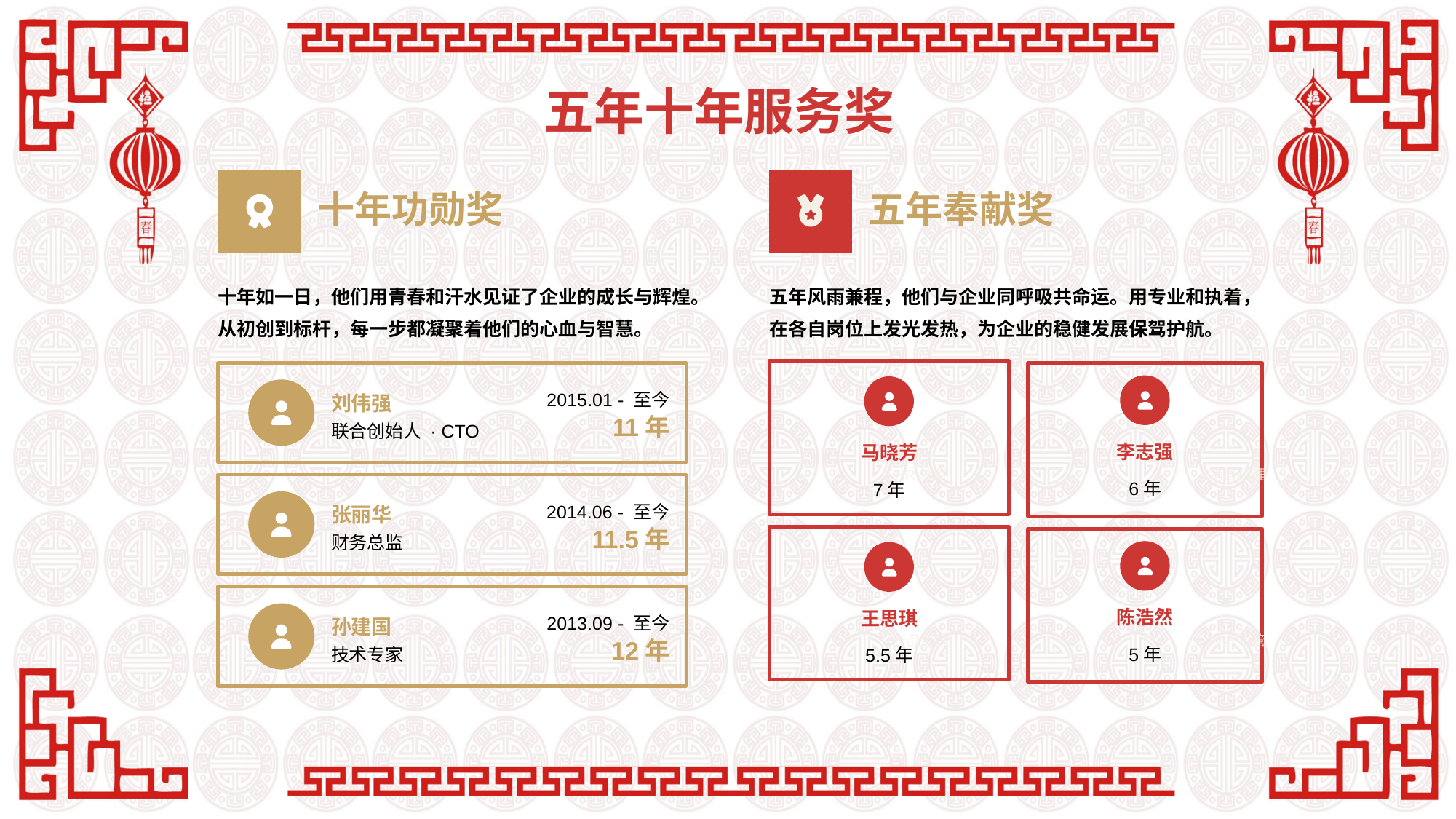

五年十年服务奖

十年功勋奖
五年奉献奖

十年如一日，他们用青春和汗水见证了企业的成长与辉煌。从初创到标杆，每一步都凝聚着他们的心血与智慧。
五年风雨兼程，他们与企业同呼吸共命运。用专业和执着，在各自岗位上发光发热，为企业的稳健发展保驾护航。

2015.01 - 至今
刘伟强

11年
联合创始人 · CTO
李志强
马晓芳
HR总监
销售经理

6年
7年

2014.06 - 至今
张丽华

11.5年
财务总监

陈浩然
王思琪

2013.09 - 至今
孙建国

产品经理
技术主管
12年
技术专家
5年
5.5年